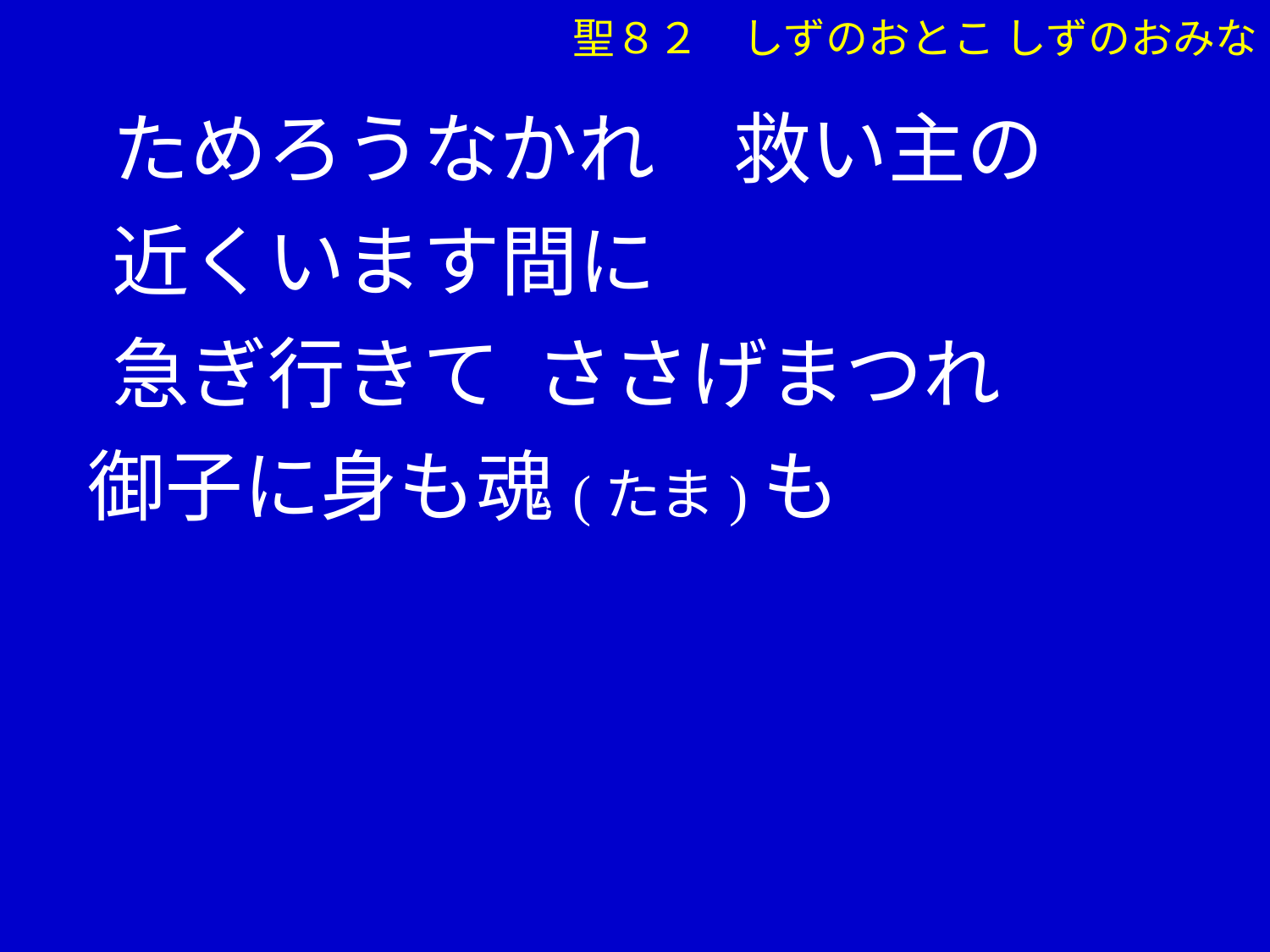

ためろうなかれ　救い主の
　近くいます間に
　急ぎ行きて  ささげまつれ
  御子に身も魂(たま)も

聖８２　しずのおとこ しずのおみな